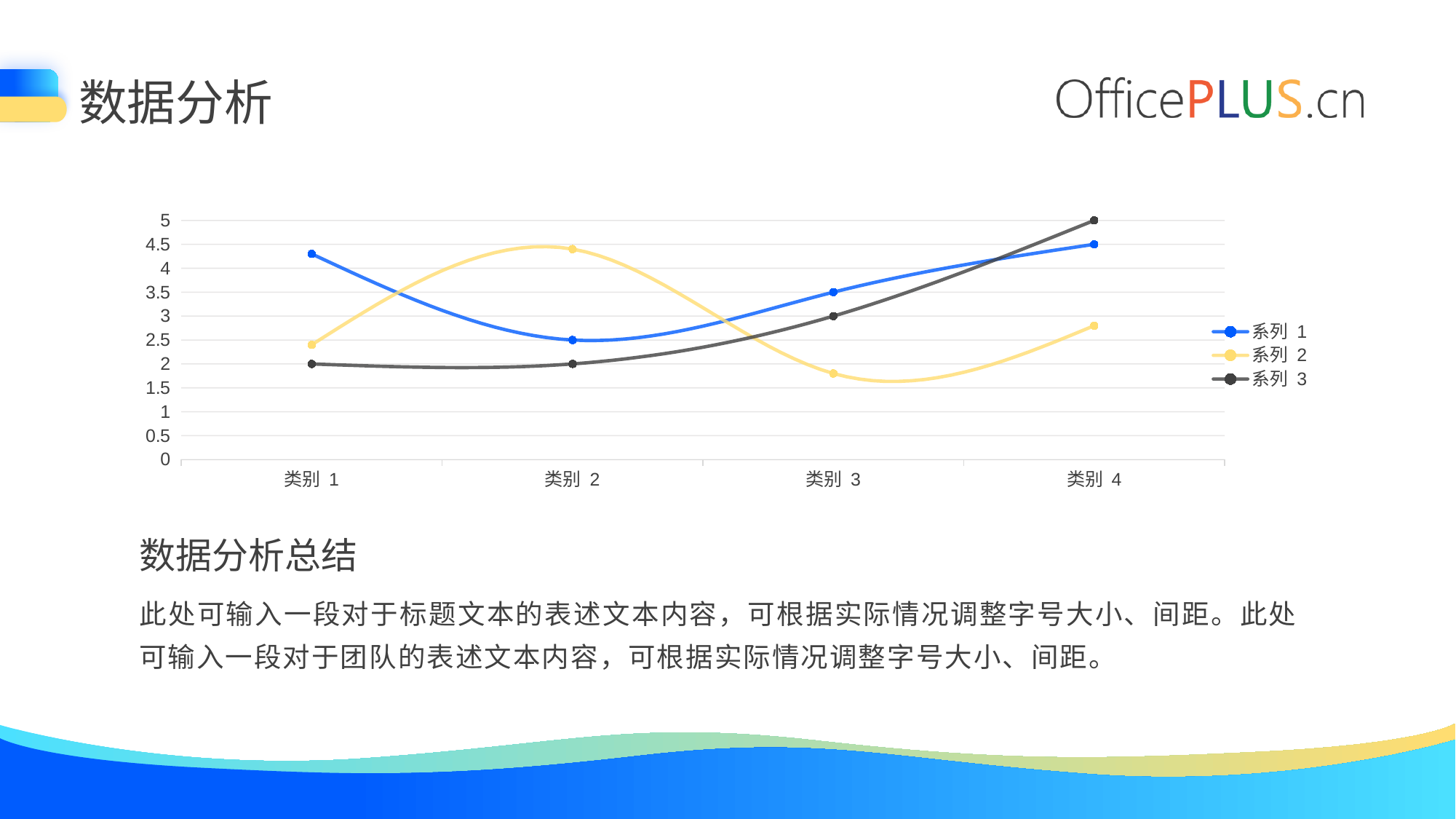

数据分析

### Chart

| Category | 系列 1 | 系列 2 | 系列 3 |
|---|---|---|---|
| 类别 1 | 4.3 | 2.4 | 2.0 |
| 类别 2 | 2.5 | 4.4 | 2.0 |
| 类别 3 | 3.5 | 1.8 | 3.0 |
| 类别 4 | 4.5 | 2.8 | 5.0 |
数据分析总结
此处可输入一段对于标题文本的表述文本内容，可根据实际情况调整字号大小、间距。此处可输入一段对于团队的表述文本内容，可根据实际情况调整字号大小、间距。